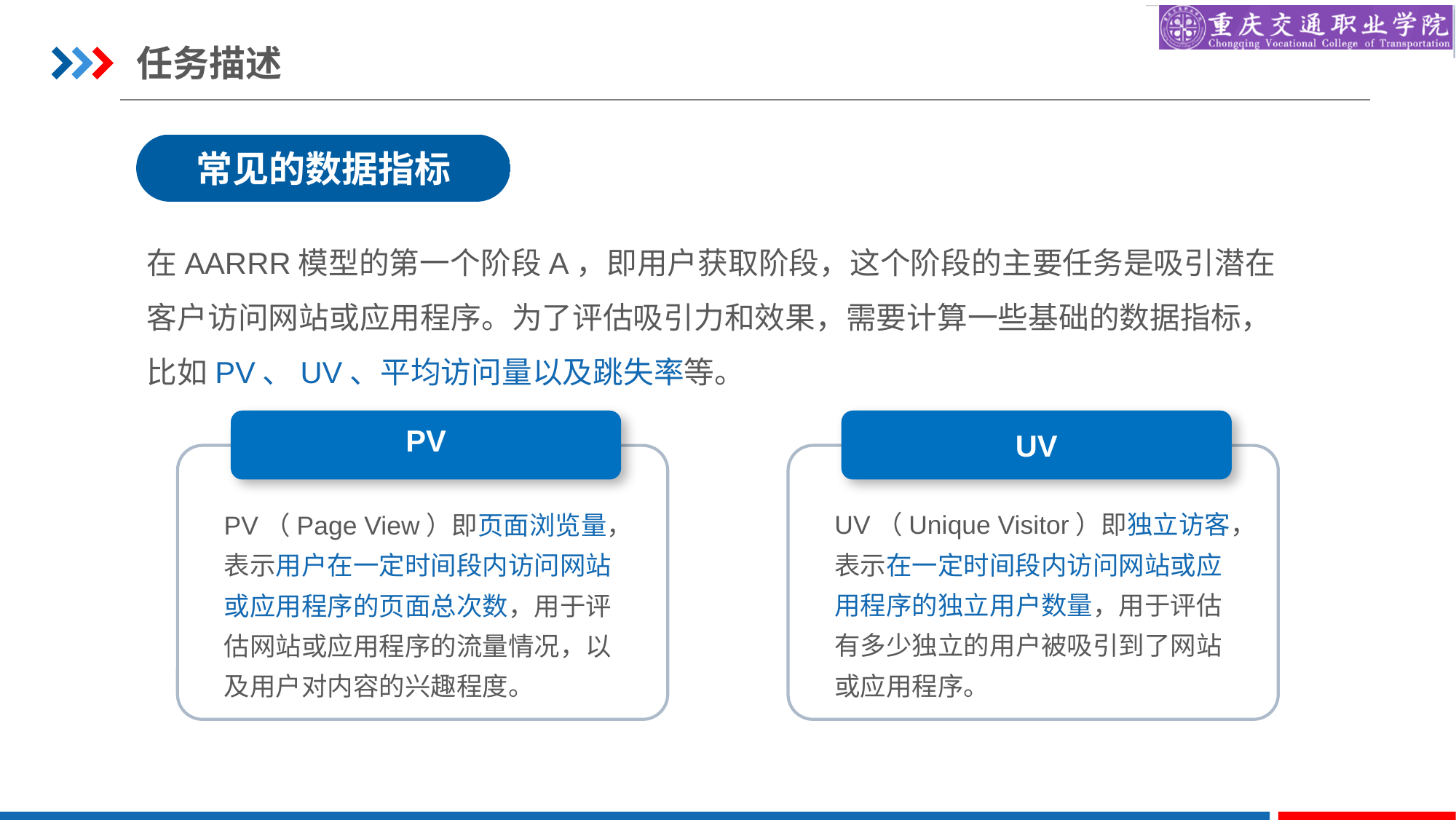

任务描述
常见的数据指标
在AARRR模型的第一个阶段A，即用户获取阶段，这个阶段的主要任务是吸引潜在客户访问网站或应用程序。为了评估吸引力和效果，需要计算一些基础的数据指标，比如PV、UV、平均访问量以及跳失率等。

PV

PV（Page View）即页面浏览量，表示用户在一定时间段内访问网站或应用程序的页面总次数，用于评估网站或应用程序的流量情况，以及用户对内容的兴趣程度。

UV

UV（Unique Visitor）即独立访客，表示在一定时间段内访问网站或应用程序的独立用户数量，用于评估有多少独立的用户被吸引到了网站或应用程序。